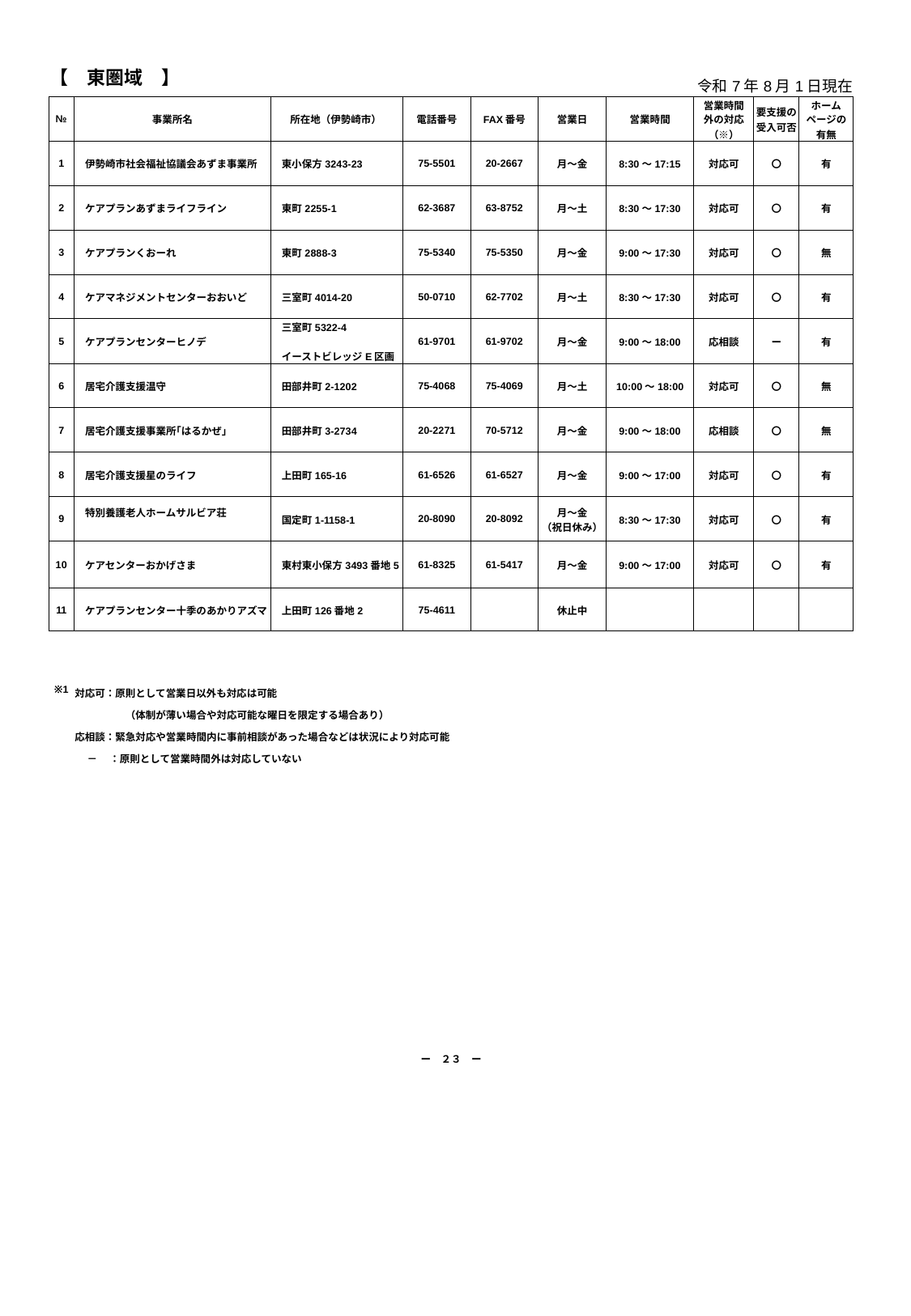

| 【　東圏域　】 |  |  |  |  |  |  | 令和7年8月1日現在 |  |  |
| --- | --- | --- | --- | --- | --- | --- | --- | --- | --- |
| № | 事業所名 | 所在地（伊勢崎市） | 電話番号 | FAX番号 | 営業日 | 営業時間 | 営業時間 外の対応 （※） | 要支援の 受入可否 | ホーム ページの 有無 |
| 1 | 伊勢崎市社会福祉協議会あずま事業所 | 東小保方3243-23 | 75-5501 | 20-2667 | 月～金 | 8:30～17:15 | 対応可 | 〇 | 有 |
| 2 | ケアプランあずまライフライン | 東町2255-1 | 62-3687 | 63-8752 | 月～土 | 8:30～17:30 | 対応可 | 〇 | 有 |
| 3 | ケアプランくおーれ | 東町2888-3 | 75-5340 | 75-5350 | 月～金 | 9:00～17:30 | 対応可 | 〇 | 無 |
| 4 | ケアマネジメントセンターおおいど | 三室町4014-20 | 50-0710 | 62-7702 | 月～土 | 8:30～17:30 | 対応可 | 〇 | 有 |
| 5 | ケアプランセンターヒノデ | 三室町5322-4 　 　イーストビレッジE区画 | 61-9701 | 61-9702 | 月～金 | 9:00～18:00 | 応相談 | ー | 有 |
| 6 | 居宅介護支援温守 | 田部井町2-1202 | 75-4068 | 75-4069 | 月～土 | 10:00～18:00 | 対応可 | 〇 | 無 |
| 7 | 居宅介護支援事業所｢はるかぜ｣ | 田部井町3-2734 | 20-2271 | 70-5712 | 月～金 | 9:00～18:00 | 応相談 | 〇 | 無 |
| 8 | 居宅介護支援星のライフ | 上田町165-16 | 61-6526 | 61-6527 | 月～金 | 9:00～17:00 | 対応可 | 〇 | 有 |
| 9 | 特別養護老人ホームサルビア荘 | 国定町1-1158-1 | 20-8090 | 20-8092 | 月～金 （祝日休み） | 8:30～17:30 | 対応可 | 〇 | 有 |
| 10 | ケアセンターおかげさま | 東村東小保方3493番地5 | 61-8325 | 61-5417 | 月～金 | 9:00～17:00 | 対応可 | 〇 | 有 |
| 11 | ケアプランセンター十季のあかりアズマ | 上田町126番地2 | 75-4611 |  | 休止中 |  |  |  |  |
|  |  |  |  |  |  |  |  |  |  |
|  |  |  |  |  |  |  |  |  |  |
| ※1 | 対応可：原則として営業日以外も対応は可能 　　　　　（体制が薄い場合や対応可能な曜日を限定する場合あり） 応相談：緊急対応や営業時間内に事前相談があった場合などは状況により対応可能 　 －　 ：原則として営業時間外は対応していない |  |  |  |  |  |  |  |  |
|  |  |  |  |  |  |  |  |  |  |
|  |  |  |  |  |  |  |  |  |  |
|  |  |  |  |  |  |  |  |  |  |
|  |  |  |  |  |  |  |  |  |  |
|  |  |  |  |  |  |  |  |  |  |
|  |  |  |  |  |  |  |  |  |  |
|  |  |  |  |  |  |  |  |  |  |
|  |  |  |  |  |  |  |  |  |  |
|  |  |  |  |  |  |  |  |  |  |
|  |  |  |  |  |  |  |  |  |  |
|  |  |  |  |  |  |  |  |  |  |
|  |  |  |  |  |  |  |  |  |  |
| ー　２３　ー |  |  |  |  |  |  |  |  |  |